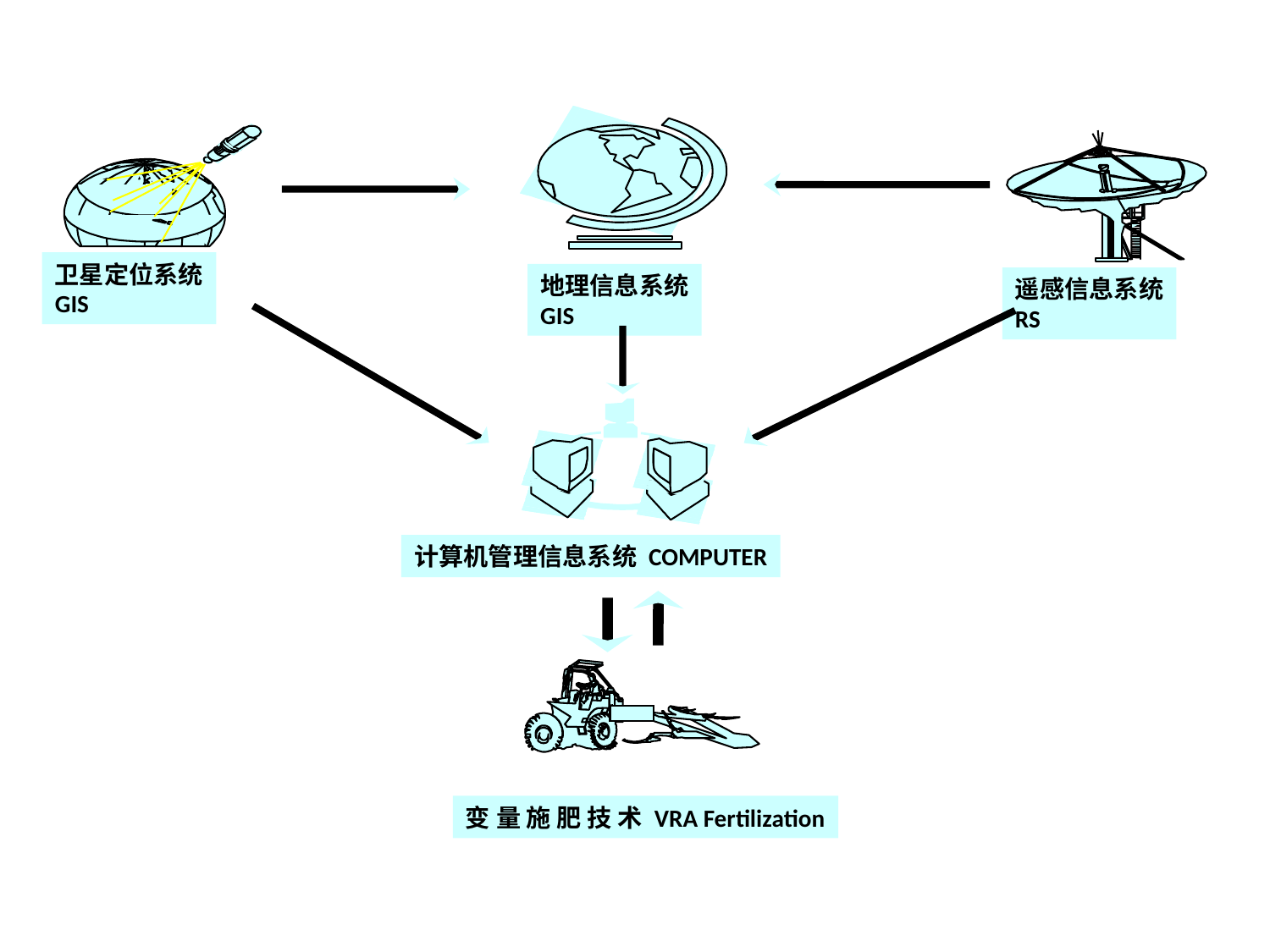

卫星定位系统
GIS

地理信息系统
GIS
遥感信息系统
RS

计算机管理信息系统 COMPUTER

变 量 施 肥 技 术 VRA Fertilization